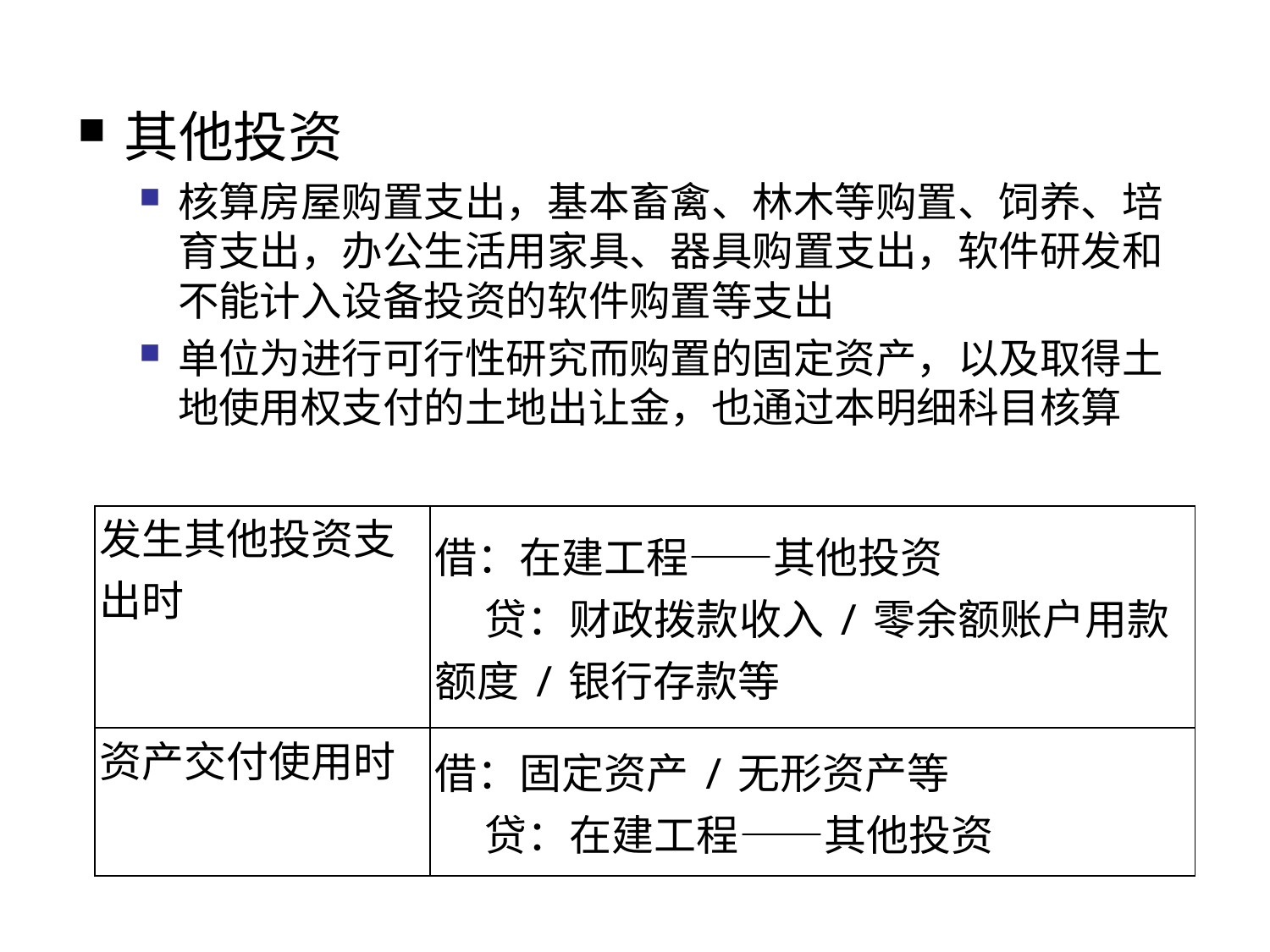

其他投资
核算房屋购置支出，基本畜禽、林木等购置、饲养、培育支出，办公生活用家具、器具购置支出，软件研发和不能计入设备投资的软件购置等支出
单位为进行可行性研究而购置的固定资产，以及取得土地使用权支付的土地出让金，也通过本明细科目核算

| 发生其他投资支出时 | 借：在建工程——其他投资 贷：财政拨款收入/零余额账户用款额度/银行存款等 |
| --- | --- |
| 资产交付使用时 | 借：固定资产/无形资产等 贷：在建工程——其他投资 |
145